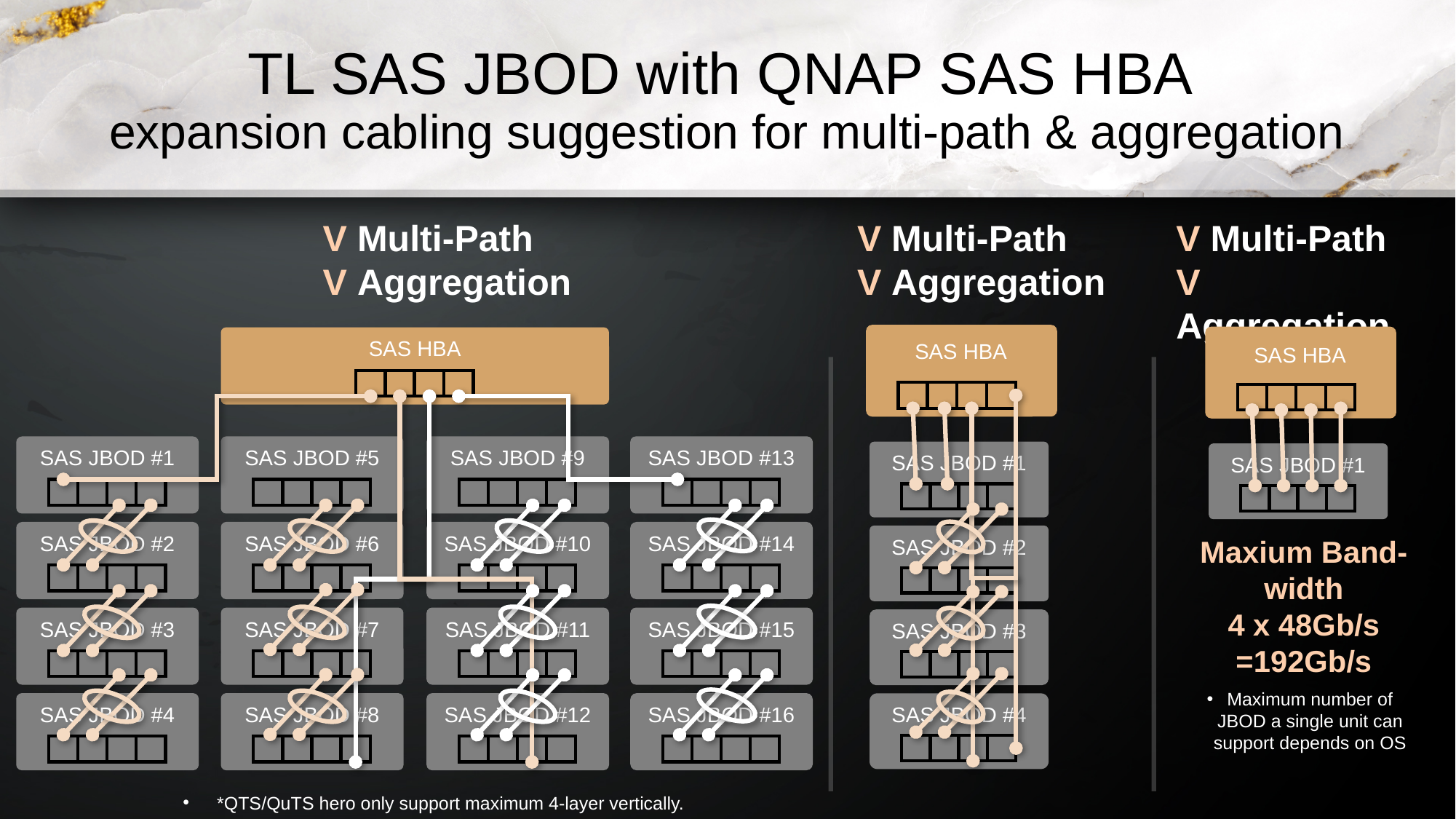

# TL SAS JBOD with QNAP SAS HBA expansion cabling suggestion for multi-path & aggregation
V Multi-Path
V Aggregation
V Multi-Path
V Aggregation
V Multi-Path
V Aggregation

SAS HBA

SAS HBA

SAS HBA

SAS JBOD #1

SAS JBOD #5

SAS JBOD #9

SAS JBOD #13

SAS JBOD #1

SAS JBOD #1

SAS JBOD #2

SAS JBOD #6

SAS JBOD #10

SAS JBOD #14

SAS JBOD #2

Maxium Band-width
4 x 48Gb/s
=192Gb/s

SAS JBOD #3

SAS JBOD #7

SAS JBOD #11

SAS JBOD #15

SAS JBOD #3

Maximum number of JBOD a single unit can support depends on OS

SAS JBOD #4

SAS JBOD #8

SAS JBOD #12

SAS JBOD #16

SAS JBOD #4

*QTS/QuTS hero only support maximum 4-layer vertically.

請幫忙畫成一串4台, 4x4 = 16台JBOD